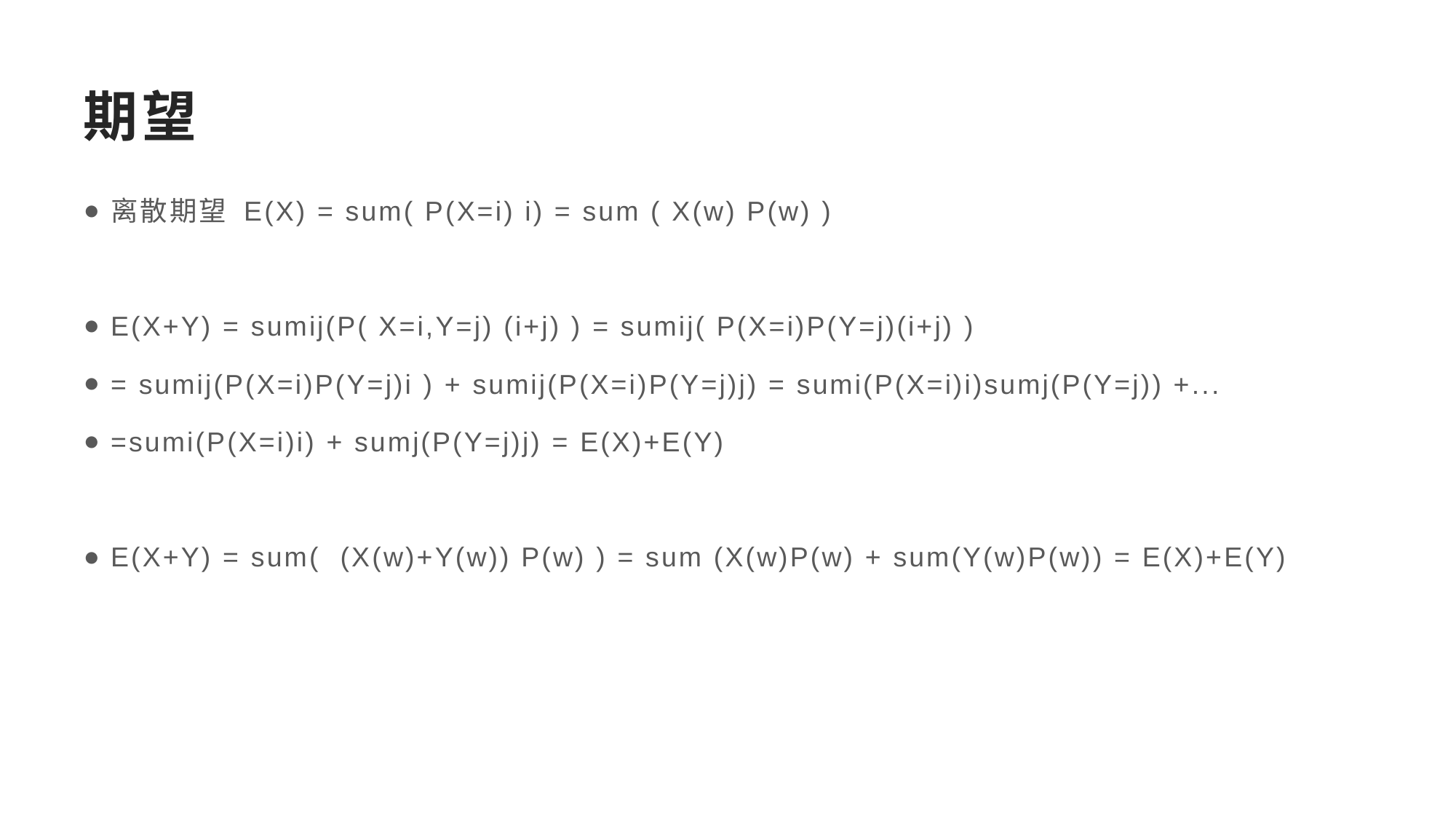

# 期望
离散期望 E(X) = sum( P(X=i) i) = sum ( X(w) P(w) )

E(X+Y) = sumij(P( X=i,Y=j) (i+j) ) = sumij( P(X=i)P(Y=j)(i+j) )
= sumij(P(X=i)P(Y=j)i ) + sumij(P(X=i)P(Y=j)j) = sumi(P(X=i)i)sumj(P(Y=j)) +...
=sumi(P(X=i)i) + sumj(P(Y=j)j) = E(X)+E(Y)

E(X+Y) = sum(  (X(w)+Y(w)) P(w) ) = sum (X(w)P(w) + sum(Y(w)P(w)) = E(X)+E(Y)